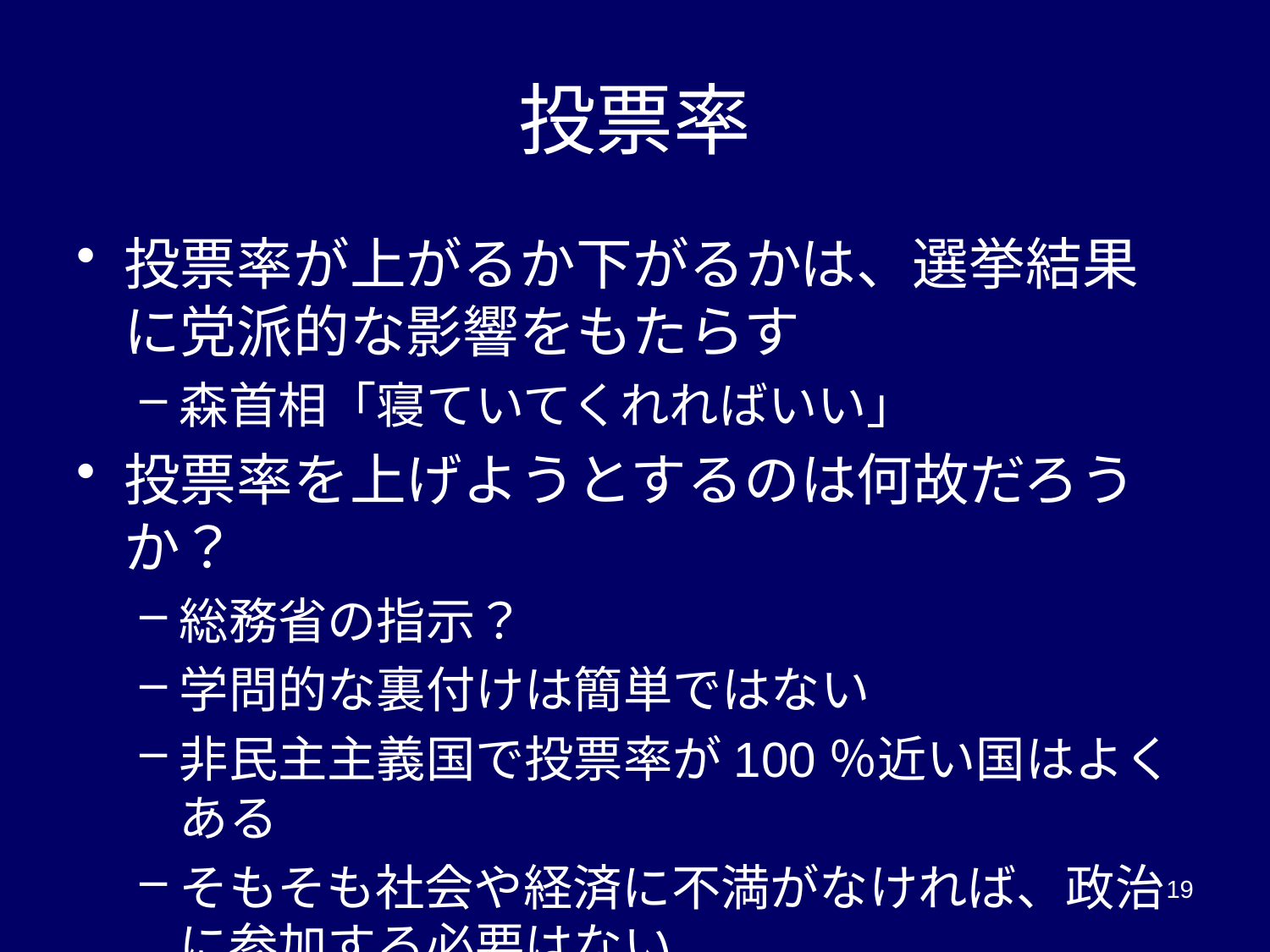

# 投票率
投票率が上がるか下がるかは、選挙結果に党派的な影響をもたらす
森首相「寝ていてくれればいい」
投票率を上げようとするのは何故だろうか？
総務省の指示？
学問的な裏付けは簡単ではない
非民主主義国で投票率が100％近い国はよくある
そもそも社会や経済に不満がなければ、政治に参加する必要はない

19